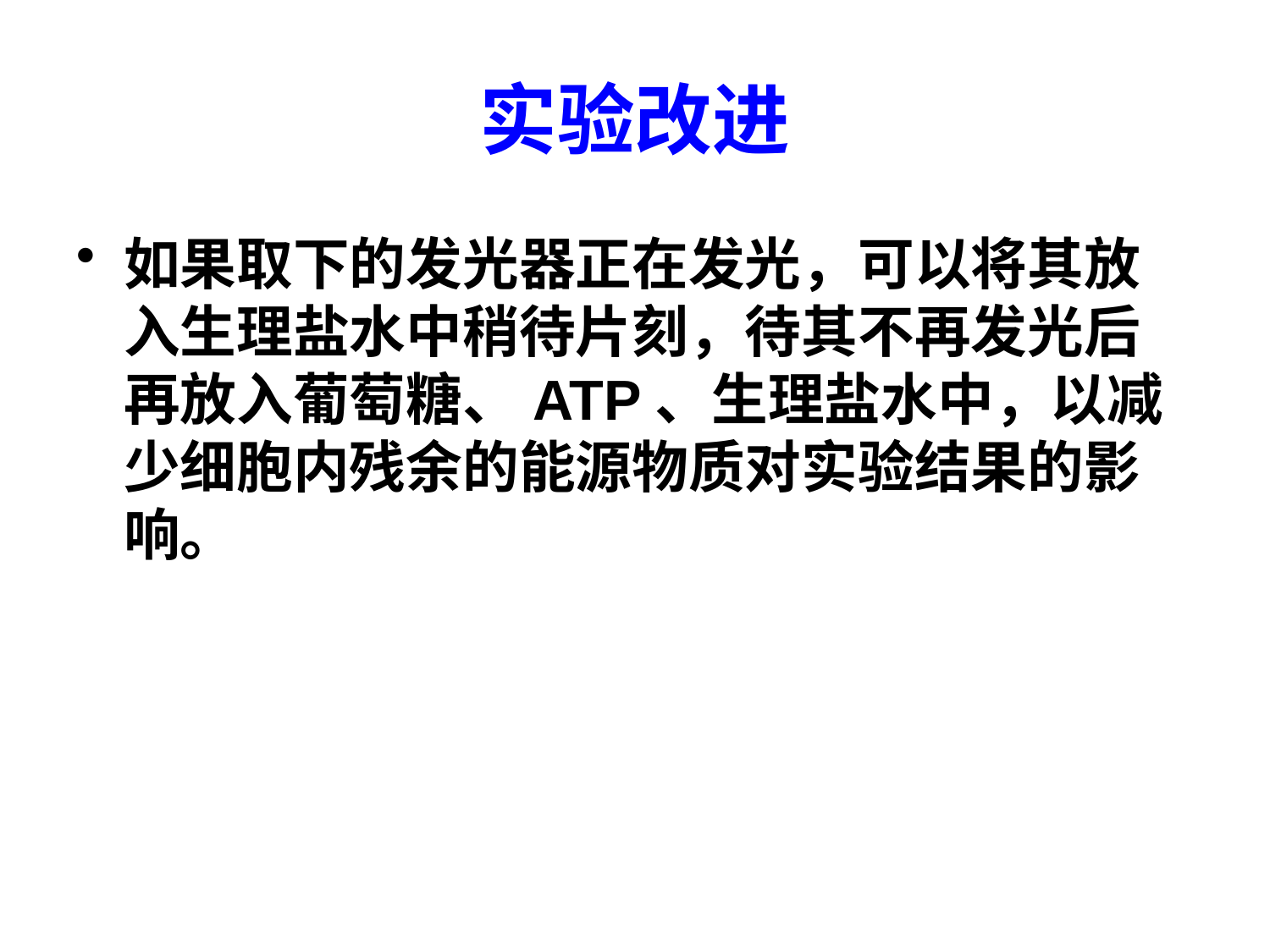

# 实验改进
如果取下的发光器正在发光，可以将其放入生理盐水中稍待片刻，待其不再发光后再放入葡萄糖、ATP、生理盐水中，以减少细胞内残余的能源物质对实验结果的影响。